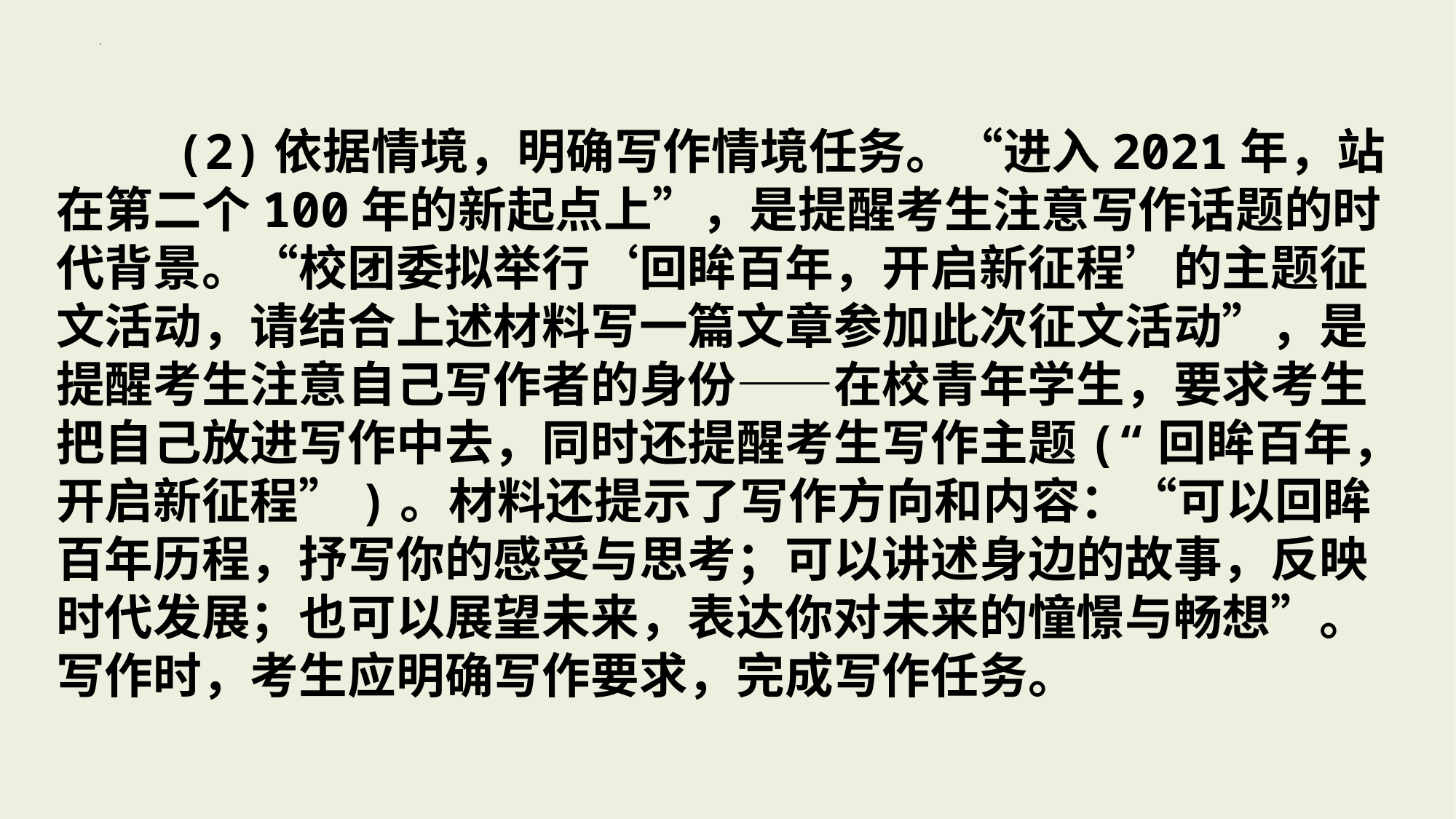

(2)依据情境，明确写作情境任务。“进入2021年，站在第二个100年的新起点上”，是提醒考生注意写作话题的时代背景。“校团委拟举行‘回眸百年，开启新征程’的主题征文活动，请结合上述材料写一篇文章参加此次征文活动”，是提醒考生注意自己写作者的身份——在校青年学生，要求考生把自己放进写作中去，同时还提醒考生写作主题(“回眸百年，开启新征程”)。材料还提示了写作方向和内容：“可以回眸百年历程，抒写你的感受与思考；可以讲述身边的故事，反映时代发展；也可以展望未来，表达你对未来的憧憬与畅想”。写作时，考生应明确写作要求，完成写作任务。